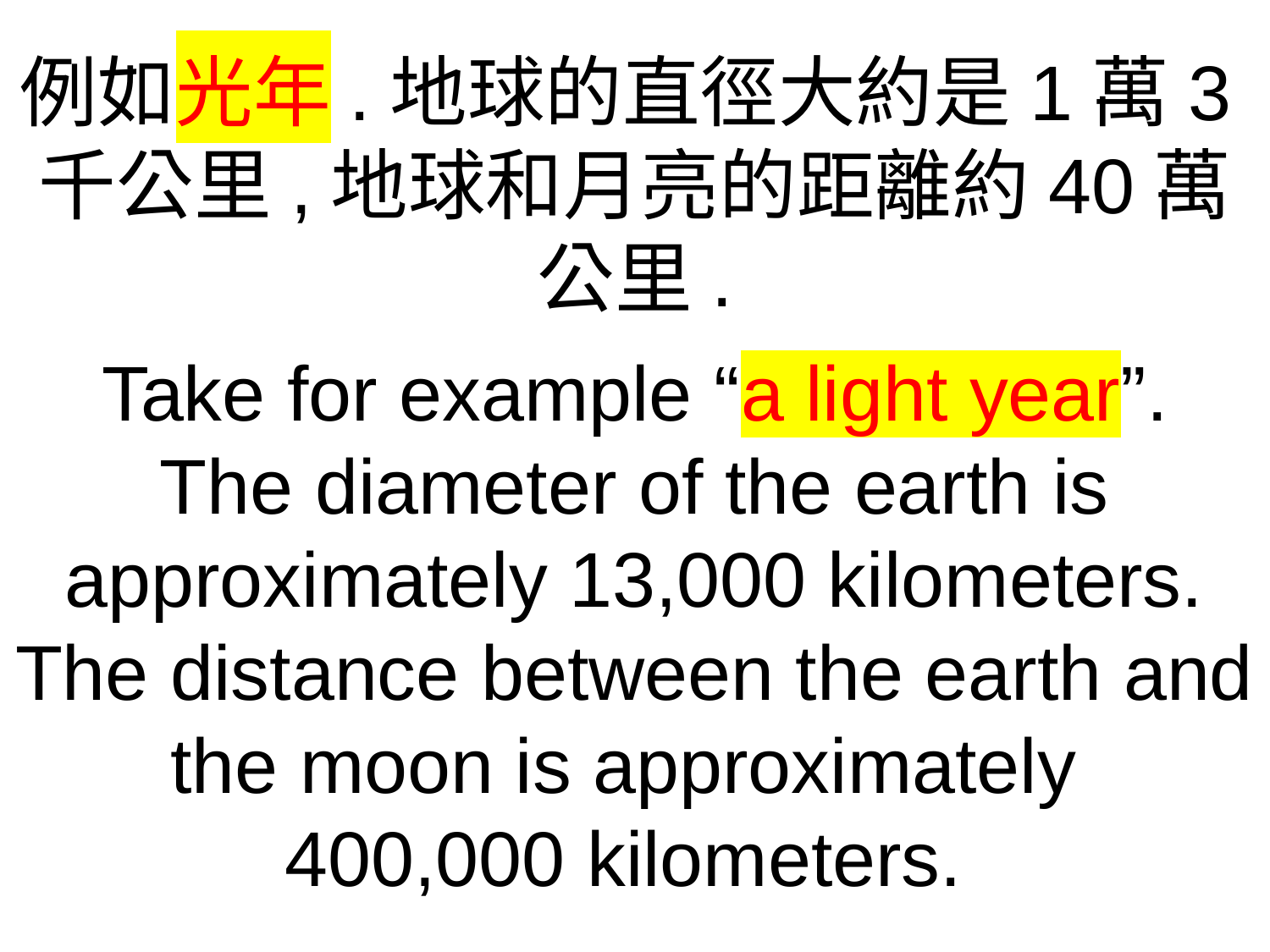

例如光年.地球的直徑大約是1萬3千公里,地球和月亮的距離約40萬公里.
 Take for example “a light year”.
The diameter of the earth is approximately 13,000 kilometers. The distance between the earth and the moon is approximately
400,000 kilometers.